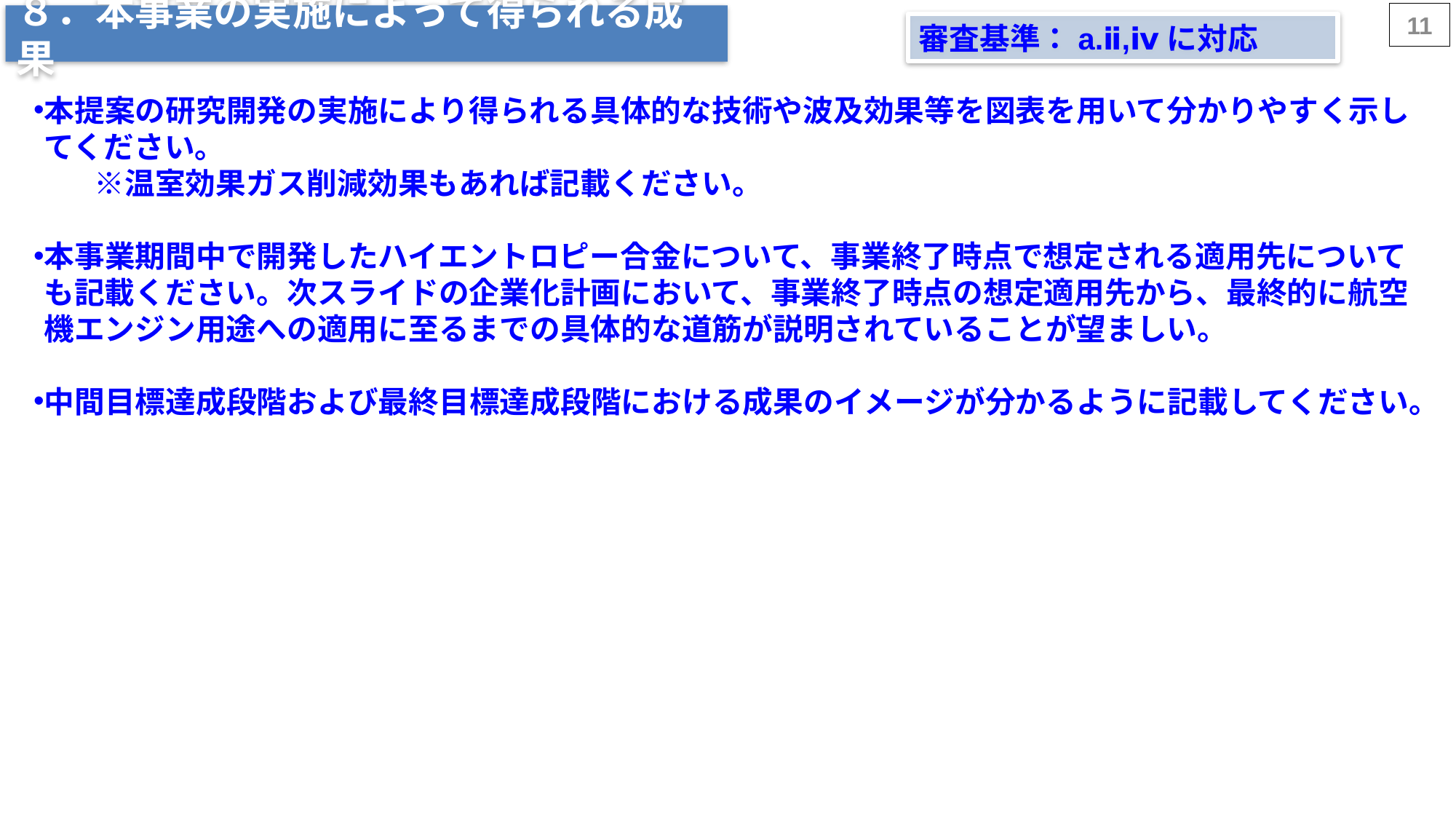

11
８．本事業の実施によって得られる成果
審査基準：a.ⅱ,ⅳに対応
本提案の研究開発の実施により得られる具体的な技術や波及効果等を図表を用いて分かりやすく示してください。
　　※温室効果ガス削減効果もあれば記載ください。

本事業期間中で開発したハイエントロピー合金について、事業終了時点で想定される適用先についても記載ください。次スライドの企業化計画において、事業終了時点の想定適用先から、最終的に航空機エンジン用途への適用に至るまでの具体的な道筋が説明されていることが望ましい。

中間目標達成段階および最終目標達成段階における成果のイメージが分かるように記載してください。